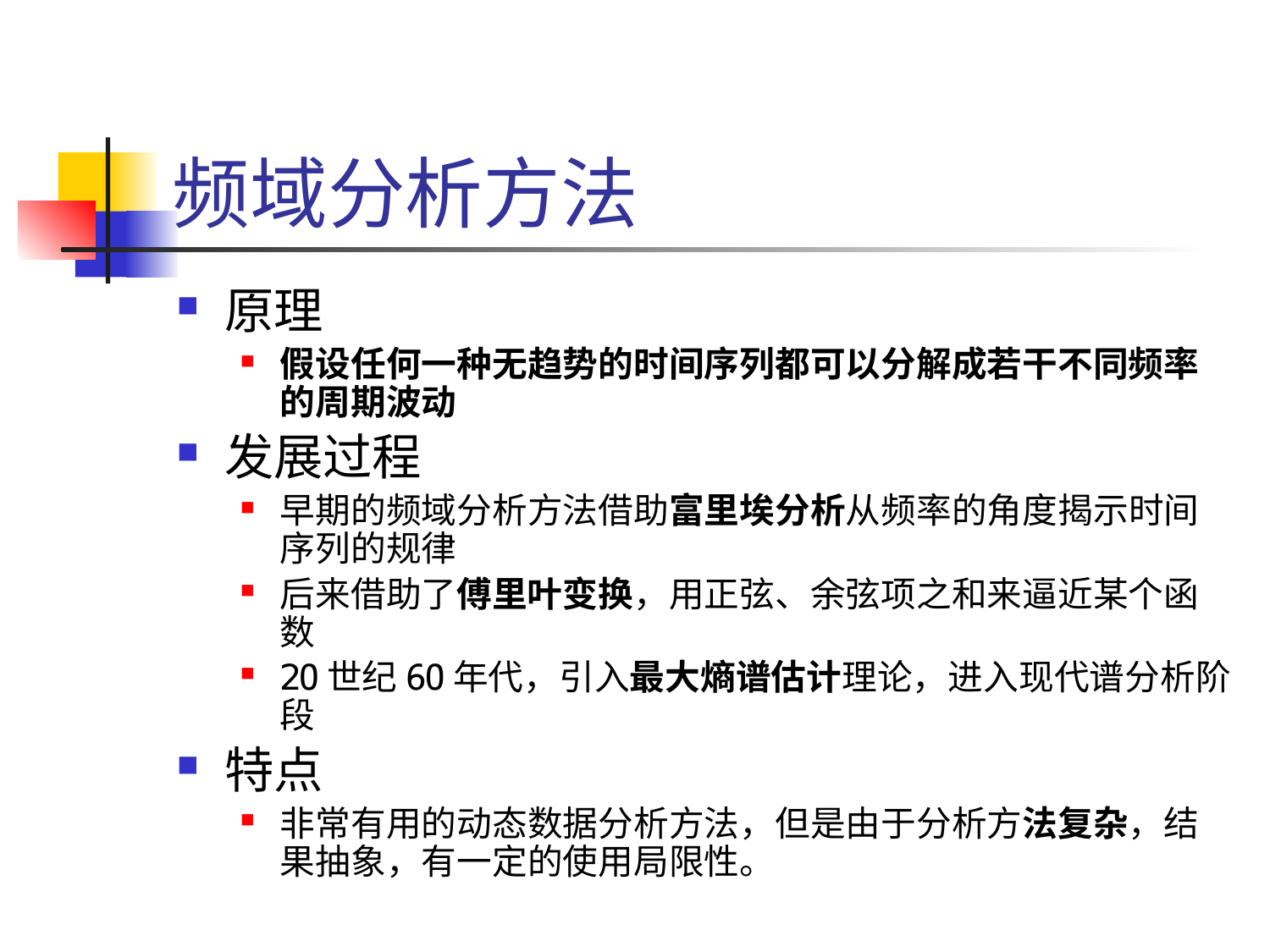

# 频域分析方法
原理
假设任何一种无趋势的时间序列都可以分解成若干不同频率的周期波动
发展过程
早期的频域分析方法借助富里埃分析从频率的角度揭示时间序列的规律
后来借助了傅里叶变换，用正弦、余弦项之和来逼近某个函数
20世纪60年代，引入最大熵谱估计理论，进入现代谱分析阶段
特点
非常有用的动态数据分析方法，但是由于分析方法复杂，结果抽象，有一定的使用局限性。